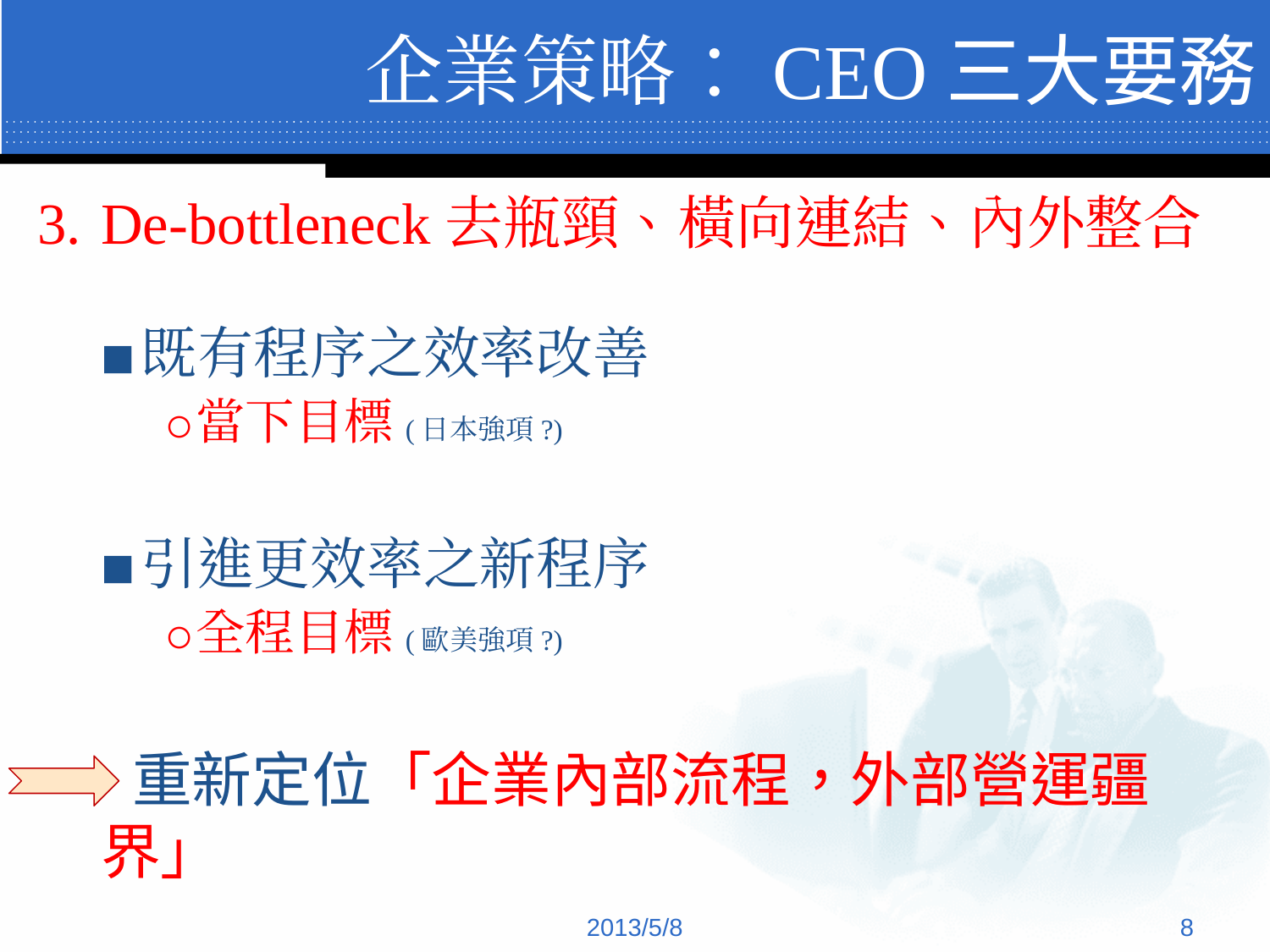

# 企業策略：CEO三大要務
De-bottleneck去瓶頸、橫向連結、內外整合

既有程序之效率改善
當下目標(日本強項?)

引進更效率之新程序
全程目標(歐美強項?)

 重新定位「企業內部流程，外部營運疆界」

2013/5/8
8